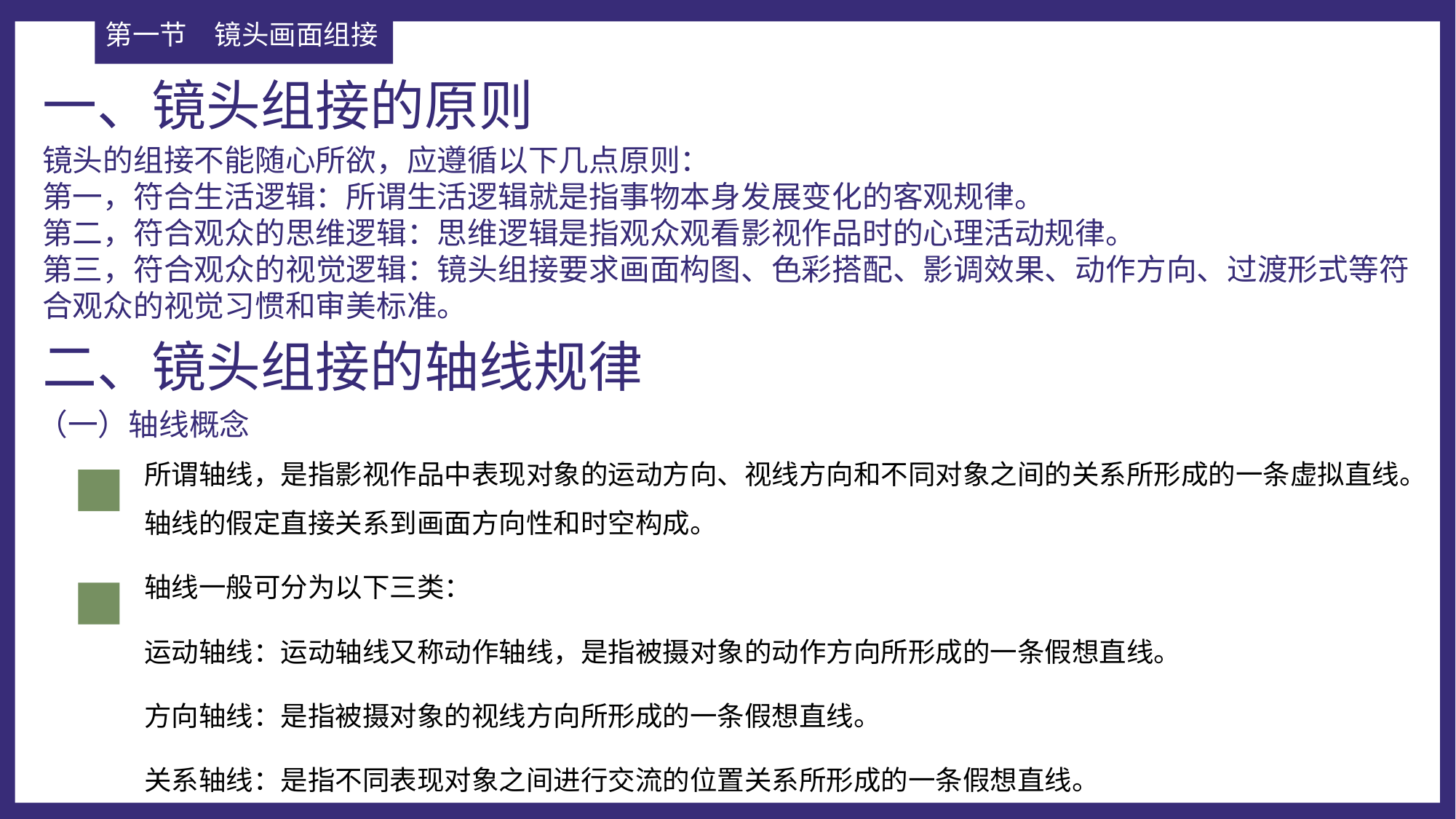

第一节	镜头画面组接
一、镜头组接的原则
镜头的组接不能随心所欲，应遵循以下几点原则：
第一，符合生活逻辑：所谓生活逻辑就是指事物本身发展变化的客观规律。
第二，符合观众的思维逻辑：思维逻辑是指观众观看影视作品时的心理活动规律。
第三，符合观众的视觉逻辑：镜头组接要求画面构图、色彩搭配、影调效果、动作方向、过渡形式等符合观众的视觉习惯和审美标准。
二、镜头组接的轴线规律
（一）轴线概念
所谓轴线，是指影视作品中表现对象的运动方向、视线方向和不同对象之间的关系所形成的一条虚拟直线。轴线的假定直接关系到画面方向性和时空构成。

轴线一般可分为以下三类：
运动轴线：运动轴线又称动作轴线，是指被摄对象的动作方向所形成的一条假想直线。
方向轴线：是指被摄对象的视线方向所形成的一条假想直线。
关系轴线：是指不同表现对象之间进行交流的位置关系所形成的一条假想直线。